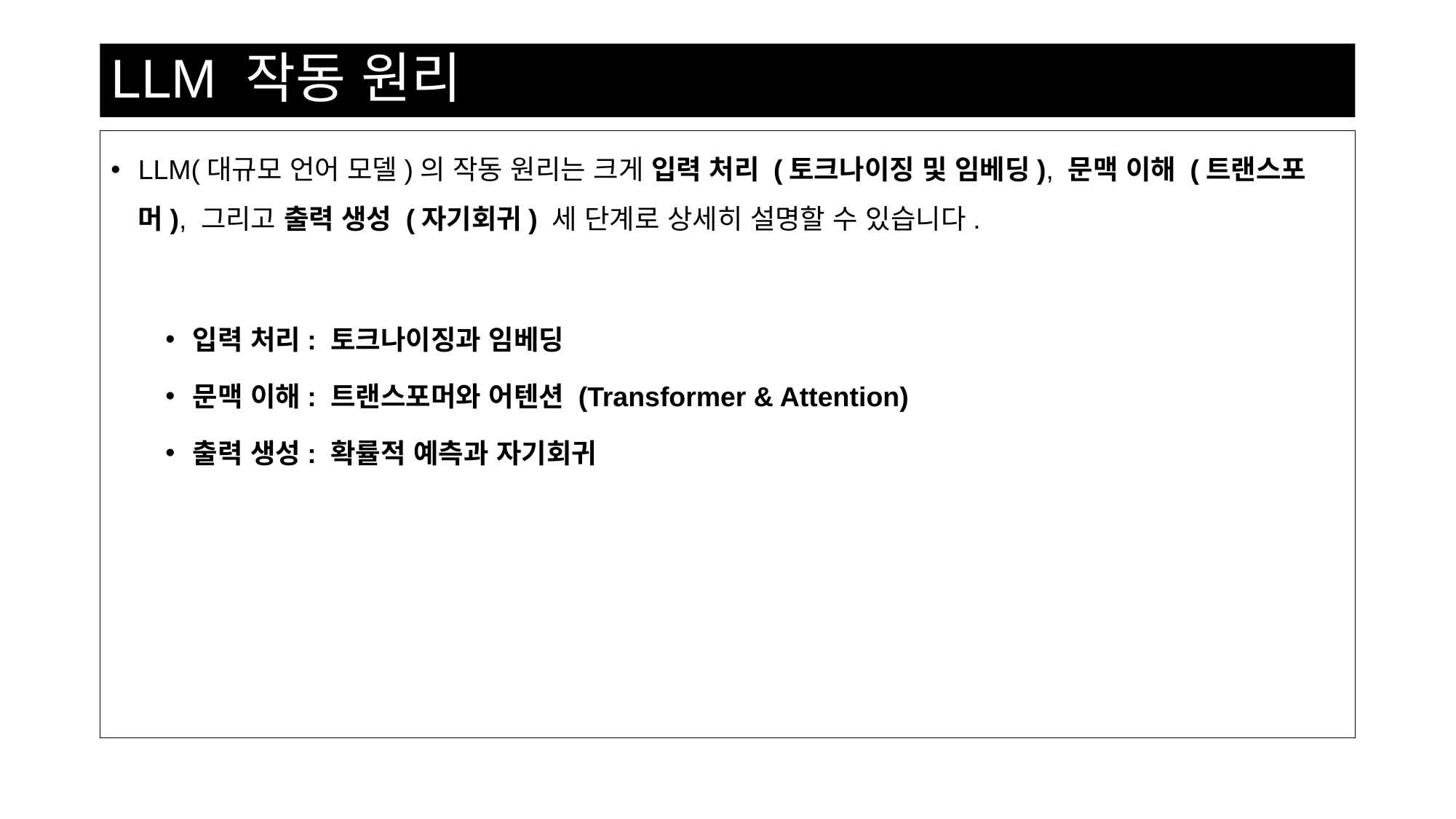

# LLM 작동 원리
LLM(대규모 언어 모델)의 작동 원리는 크게 입력 처리 (토크나이징 및 임베딩), 문맥 이해 (트랜스포머), 그리고 출력 생성 (자기회귀) 세 단계로 상세히 설명할 수 있습니다.

입력 처리: 토크나이징과 임베딩
문맥 이해: 트랜스포머와 어텐션 (Transformer & Attention)
출력 생성: 확률적 예측과 자기회귀